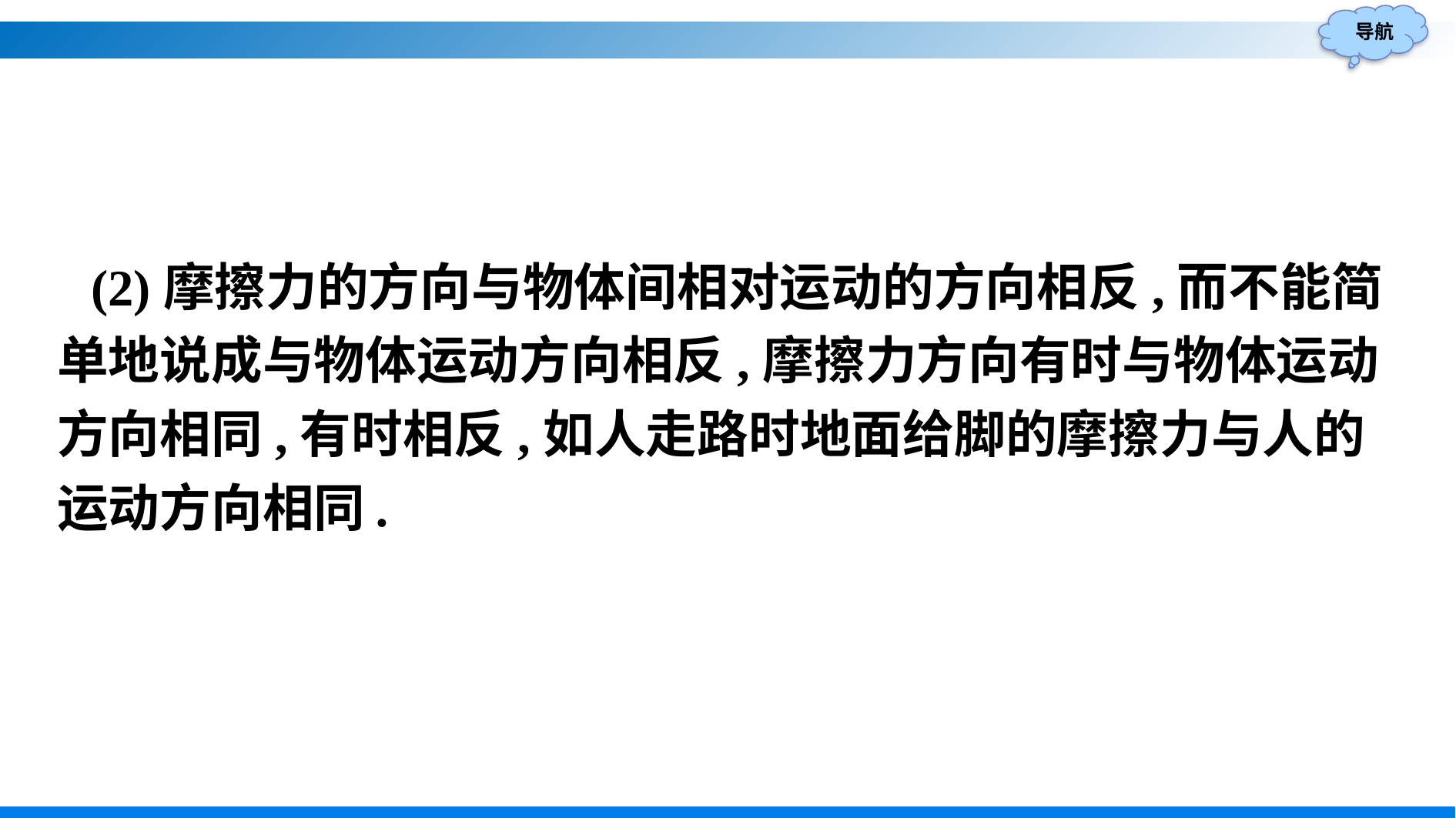

(2)摩擦力的方向与物体间相对运动的方向相反,而不能简单地说成与物体运动方向相反,摩擦力方向有时与物体运动方向相同,有时相反,如人走路时地面给脚的摩擦力与人的运动方向相同.